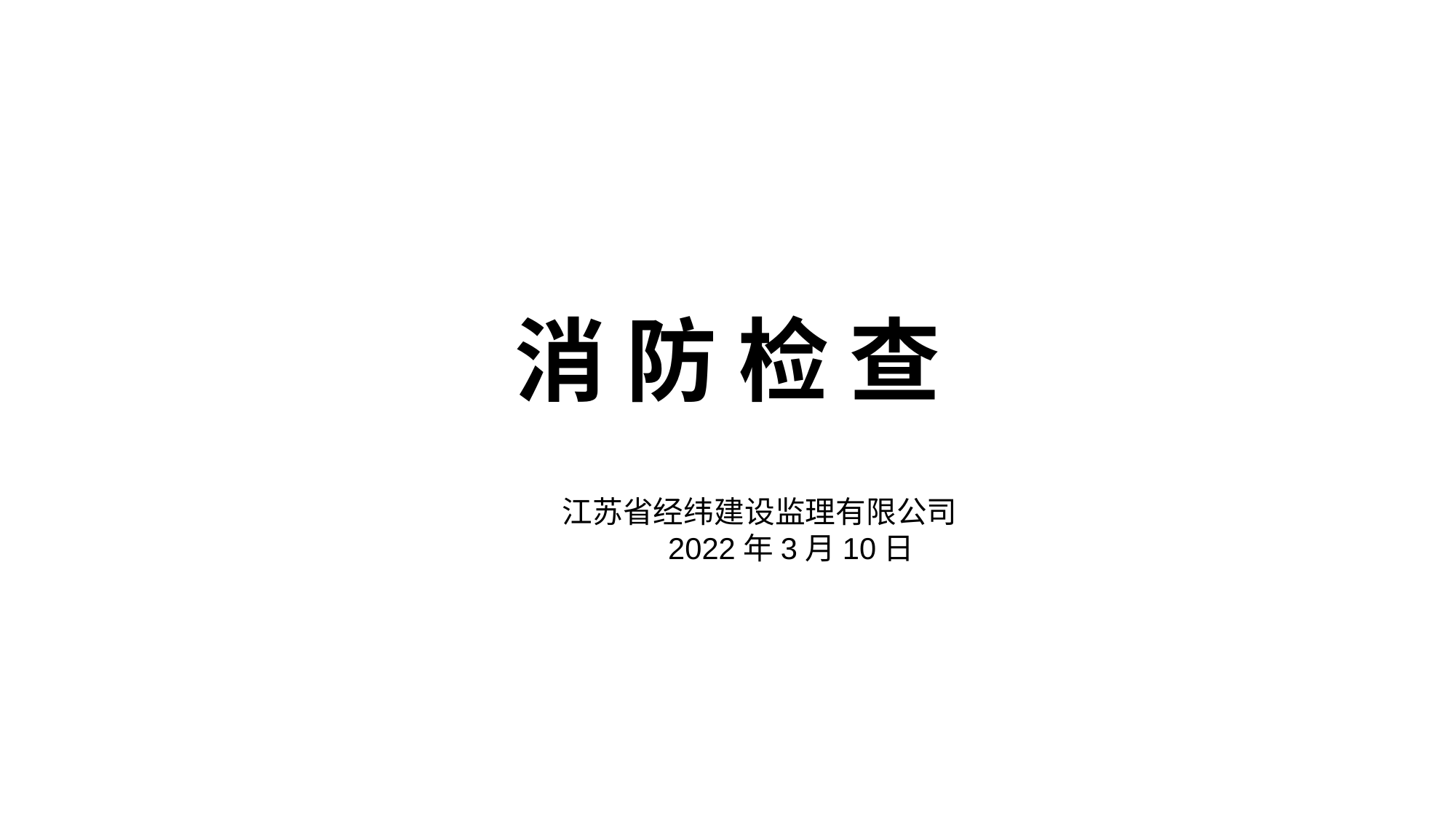

# 消 防 检 查
                          江苏省经纬建设监理有限公司
                                 2022年3月10日